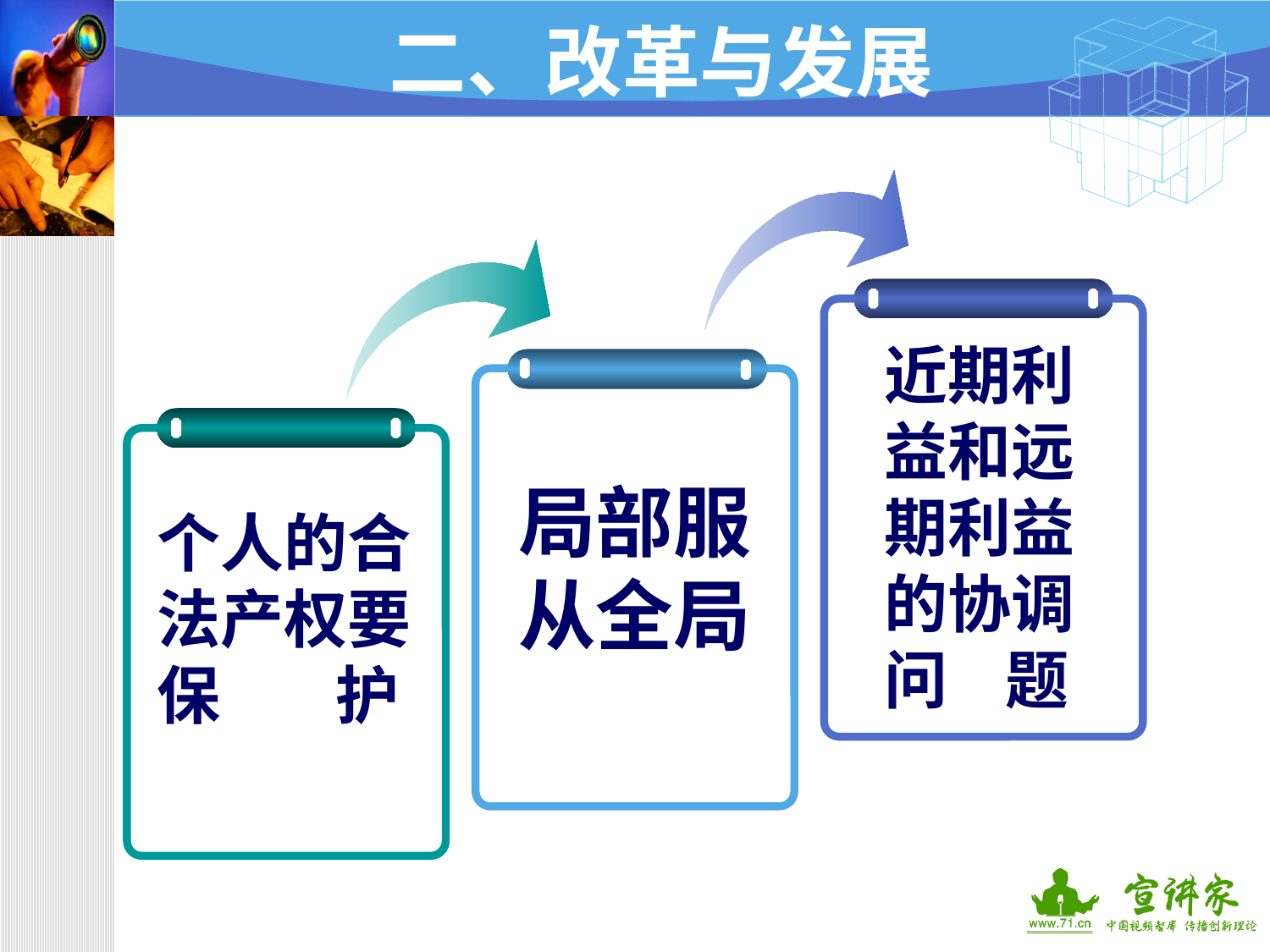

# 二、改革与发展

近期利益和远期利益的协调问    题
局部服
从全局
个人的合法产权要
保        护